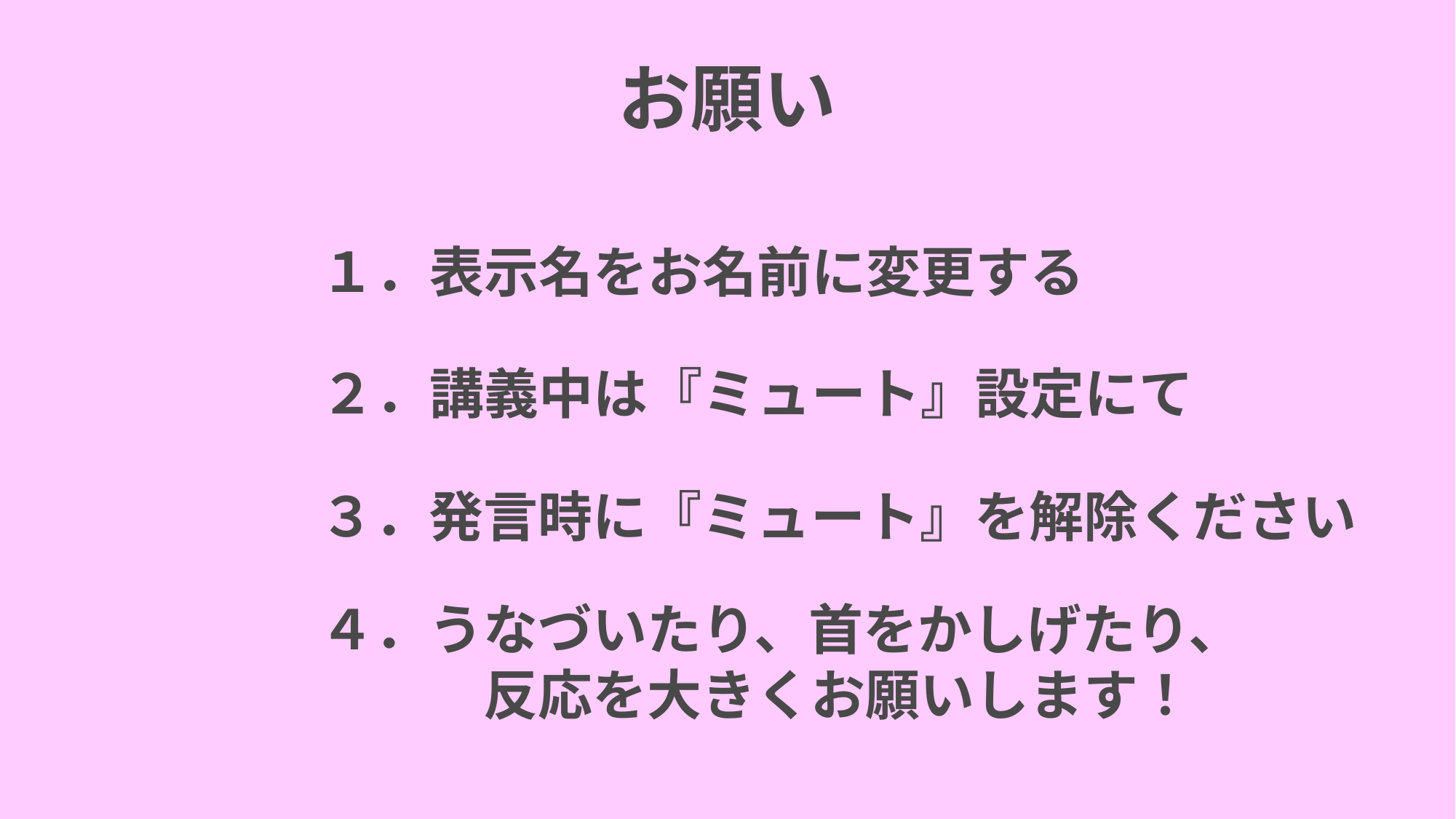

お願い
１．表示名をお名前に変更する
２．講義中は『ミュート』設定にて
３．発言時に『ミュート』を解除ください
４．うなづいたり、首をかしげたり、
　　　反応を大きくお願いします！